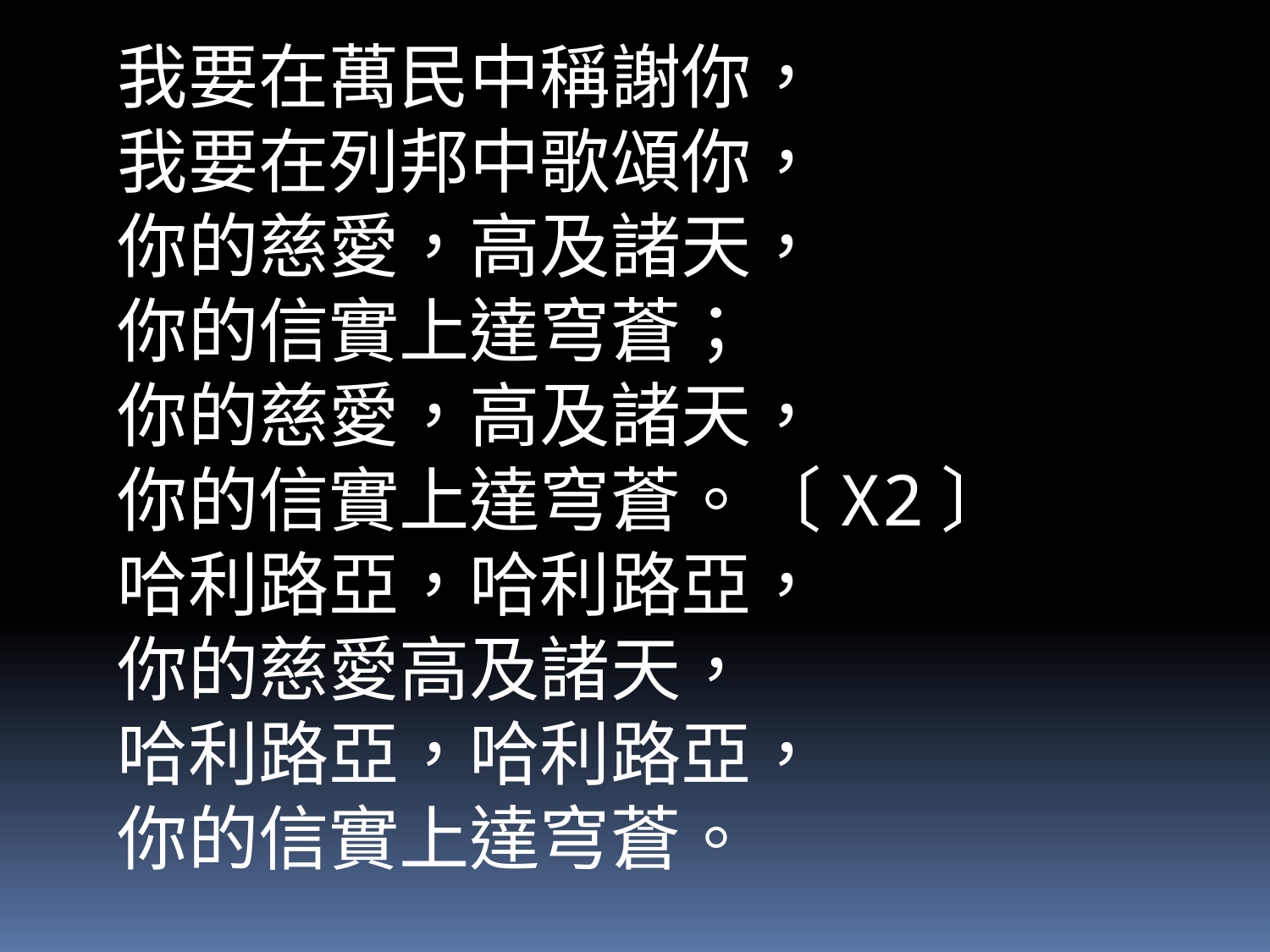

我要在萬民中稱謝你，
我要在列邦中歌頌你，
你的慈愛，高及諸天，
你的信實上達穹蒼；
你的慈愛，高及諸天，
你的信實上達穹蒼。〔X2〕
哈利路亞，哈利路亞，
你的慈愛高及諸天，
哈利路亞，哈利路亞，
你的信實上達穹蒼。